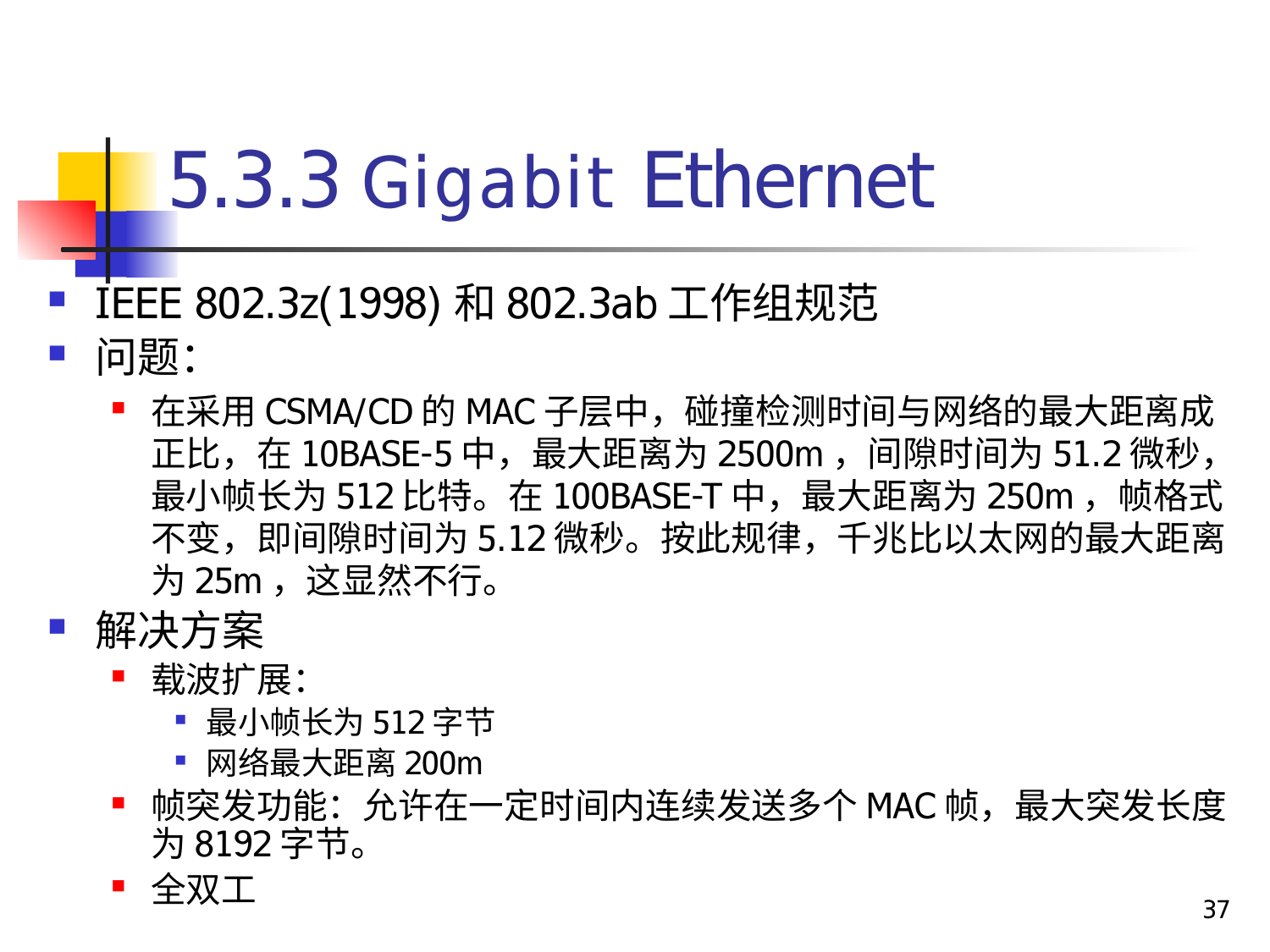

# 5.3.3 Gigabit Ethernet
IEEE 802.3z(1998)和802.3ab工作组规范
问题：
在采用CSMA/CD的MAC子层中，碰撞检测时间与网络的最大距离成正比，在10BASE-5中，最大距离为2500m，间隙时间为51.2微秒，最小帧长为512比特。在100BASE-T中，最大距离为250m，帧格式不变，即间隙时间为5.12微秒。按此规律，千兆比以太网的最大距离为25m，这显然不行。
解决方案
载波扩展：
最小帧长为512字节
网络最大距离200m
帧突发功能：允许在一定时间内连续发送多个MAC帧，最大突发长度为8192字节。
全双工

37